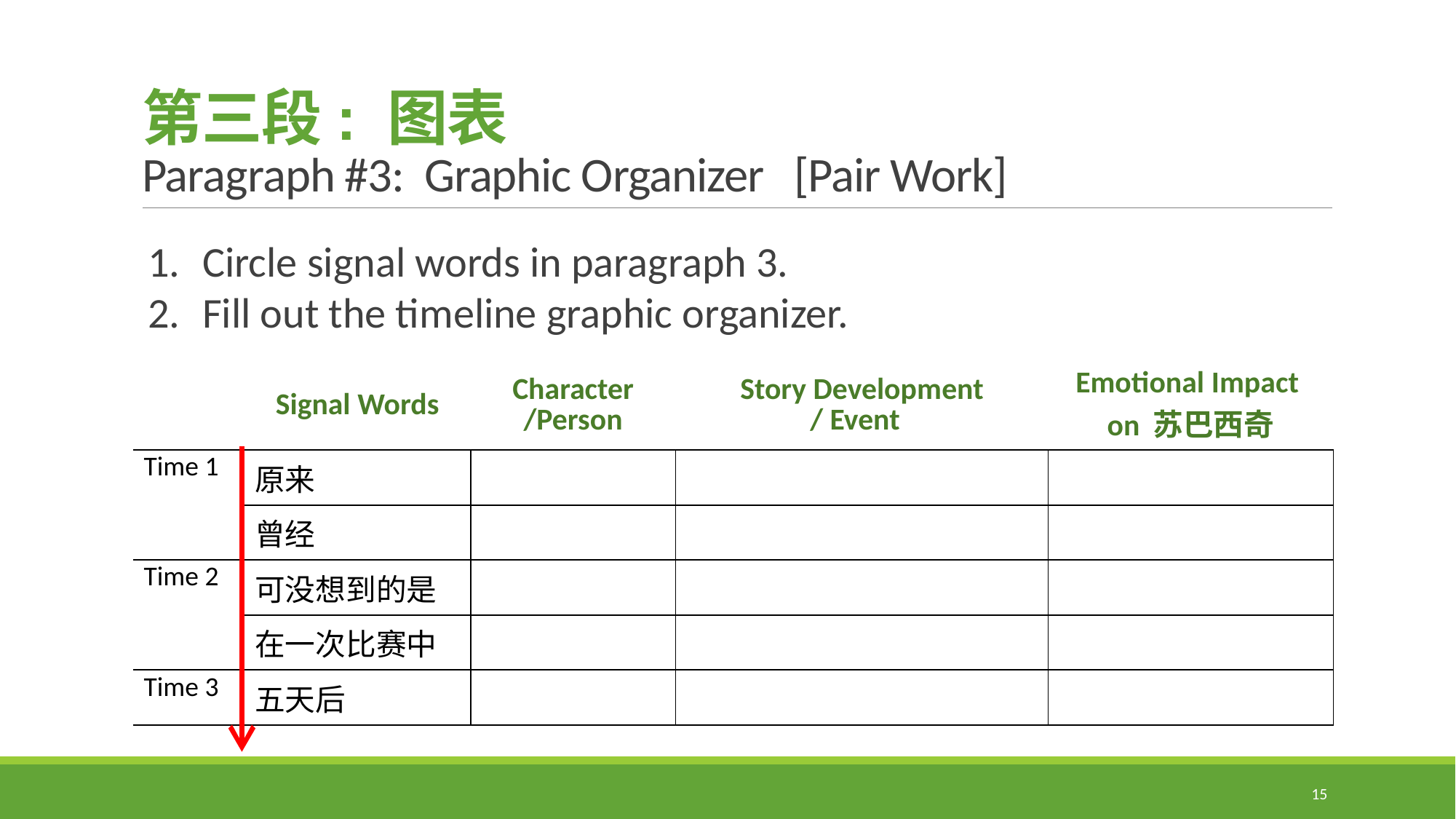

# 第三段: 图表 Paragraph #3:  Graphic Organizer   [Pair Work]
Circle signal words in paragraph 3.
Fill out the timeline graphic organizer.
|  | Signal Words | Character /Person | Story Development / Event | Emotional Impact on 苏巴西奇 |
| --- | --- | --- | --- | --- |
| Time 1 | 原来 |  |  |  |
|  | 曾经 |  |  |  |
| Time 2 | 可没想到的是 |  |  |  |
|  | 在一次比赛中 |  |  |  |
| Time 3 | 五天后 |  |  |  |
15